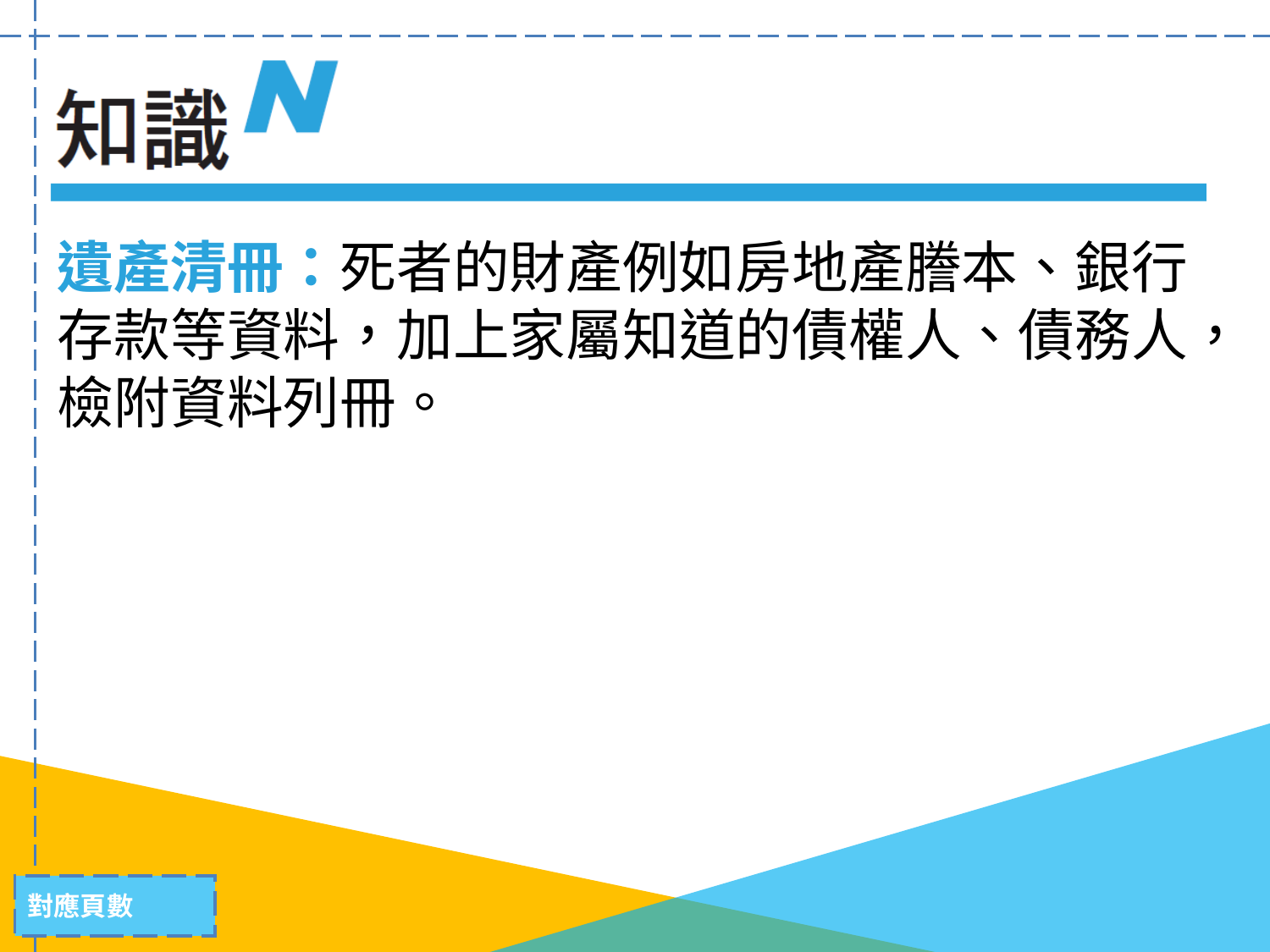

遺產清冊：死者的財產例如房地產謄本、銀行存款等資料，加上家屬知道的債權人、債務人，檢附資料列冊。